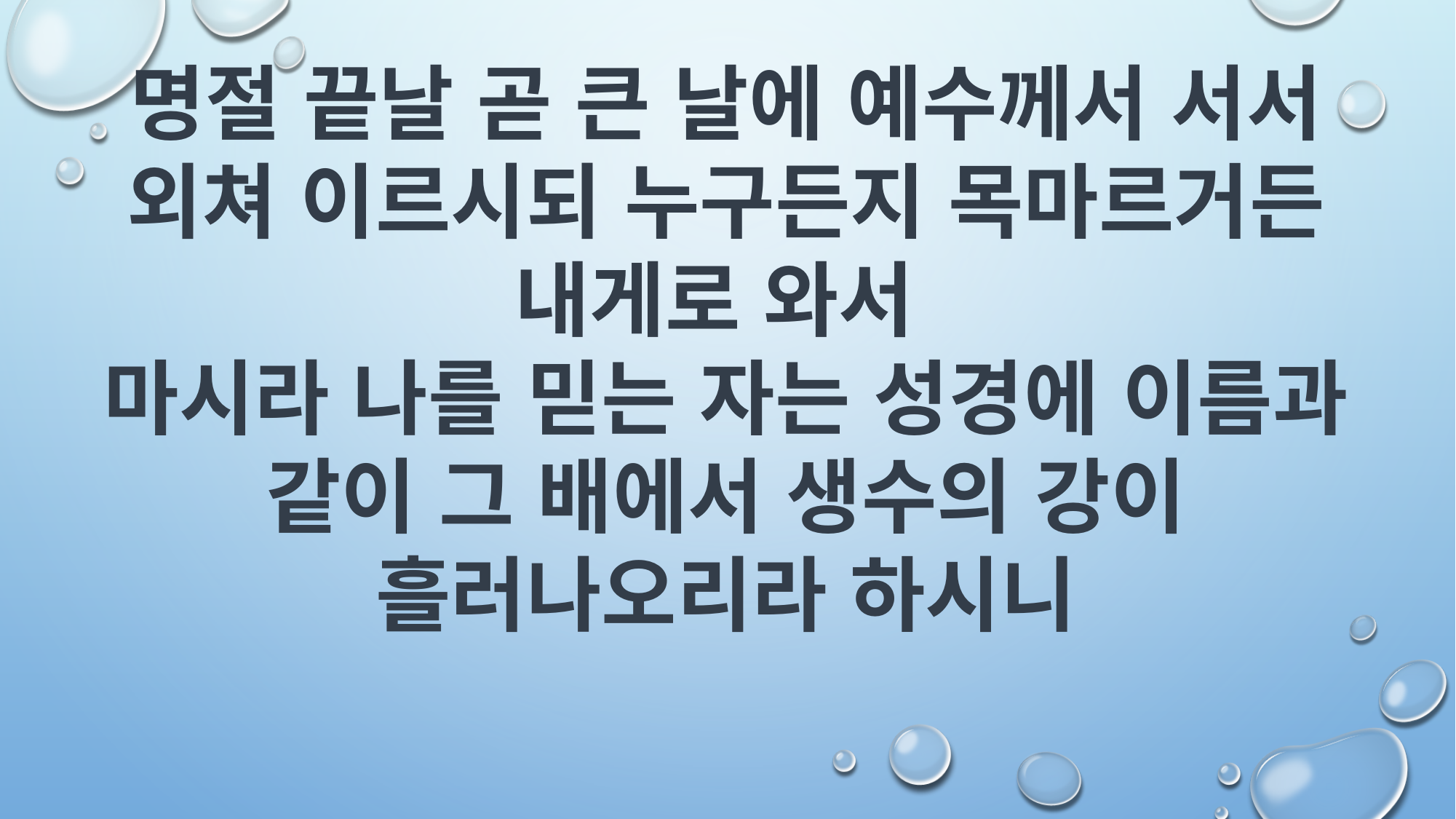

명절 끝날 곧 큰 날에 예수께서 서서 외쳐 이르시되 누구든지 목마르거든 내게로 와서
마시라 나를 믿는 자는 성경에 이름과 같이 그 배에서 생수의 강이 흘러나오리라 하시니